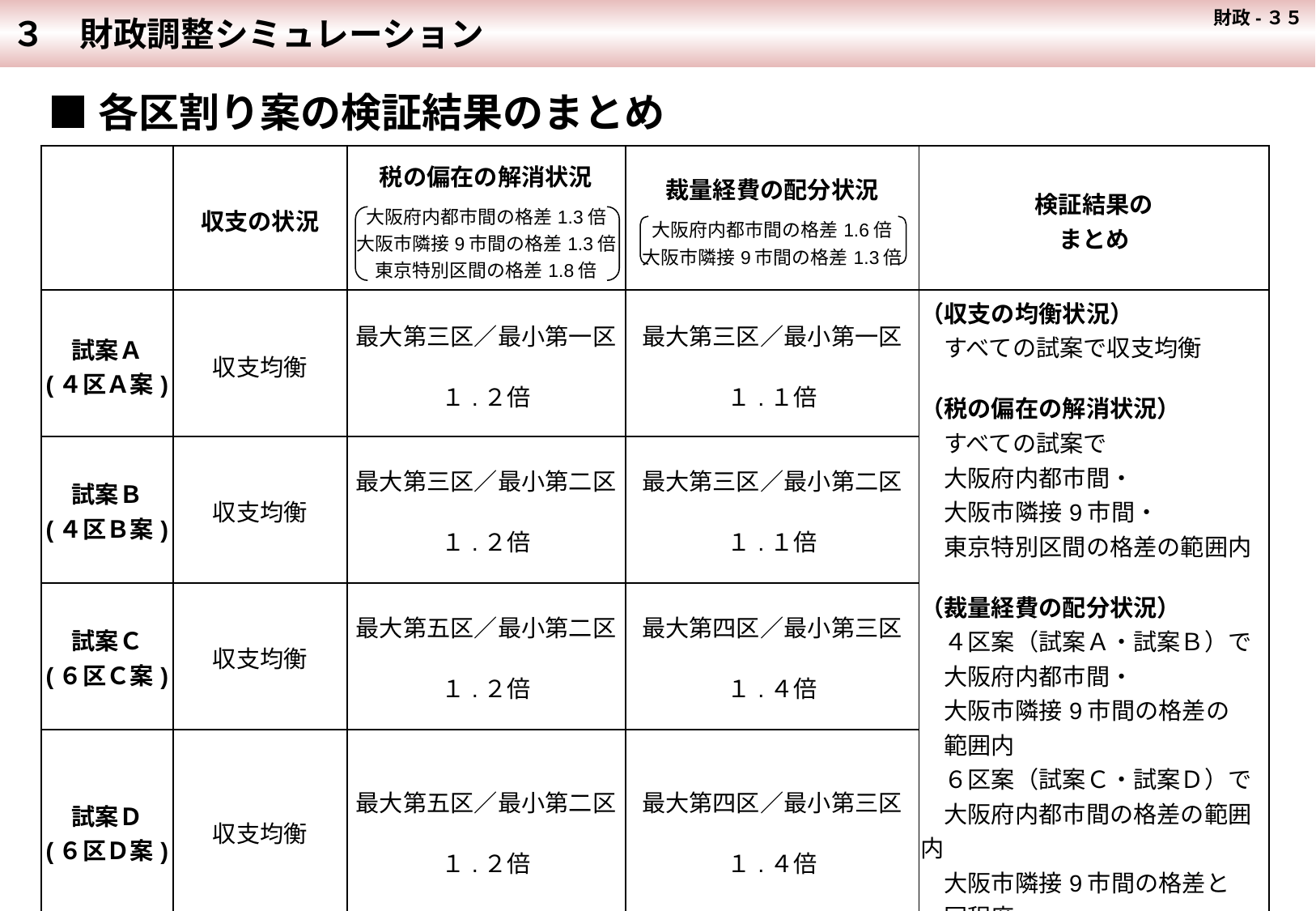

３　財政調整シミュレーション
 財政-３５

■各区割り案の検証結果のまとめ

|  | 収支の状況 | 税の偏在の解消状況 大阪府内都市間の格差1.3倍 大阪市隣接9市間の格差1.3倍 東京特別区間の格差1.8倍 | 裁量経費の配分状況 大阪府内都市間の格差1.6倍 大阪市隣接9市間の格差1.3倍 | 検証結果の まとめ |
| --- | --- | --- | --- | --- |
| 試案Ａ (４区Ａ案) | 収支均衡 | 最大第三区／最小第一区 １.２倍 | 最大第三区／最小第一区 １.１倍 | （収支の均衡状況） 　すべての試案で収支均衡 （税の偏在の解消状況） 　すべての試案で　 　大阪府内都市間・ 　大阪市隣接9市間・ 　東京特別区間の格差の範囲内 （裁量経費の配分状況） 　４区案（試案Ａ・試案Ｂ）で 　大阪府内都市間・ 　大阪市隣接9市間の格差の 　範囲内 　６区案（試案Ｃ・試案Ｄ）で 　大阪府内都市間の格差の範囲内 　大阪市隣接9市間の格差と 　同程度 |
| 試案Ｂ (４区Ｂ案) | 収支均衡 | 最大第三区／最小第二区 １.２倍 | 最大第三区／最小第二区 １.１倍 |  |
| 試案Ｃ (６区Ｃ案) | 収支均衡 | 最大第五区／最小第二区 １.２倍 | 最大第四区／最小第三区 １.４倍 |  |
| 試案Ｄ (６区Ｄ案) | 収支均衡 | 最大第五区／最小第二区 １.２倍 | 最大第四区／最小第三区 １.４倍 |  |